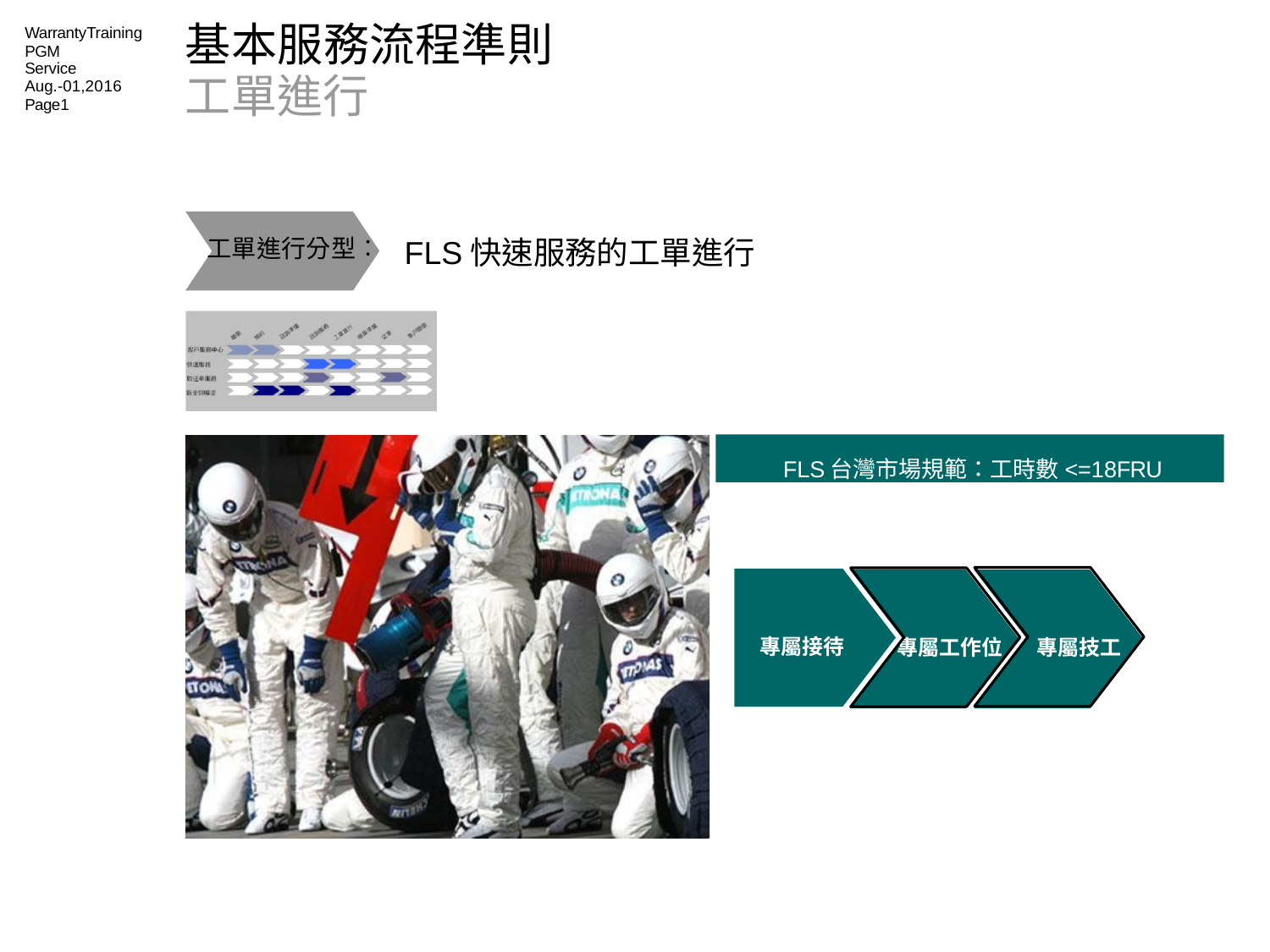

# 基本服務流程準則工單進行
WarrantyTrainingPGM
Service
Aug.-01,2016
Page1

FLS快速服務的工單進行
工單進行分型︰

FLS台灣市場規範：工時數<=18FRU

專屬接待
專屬工作位
專屬技工